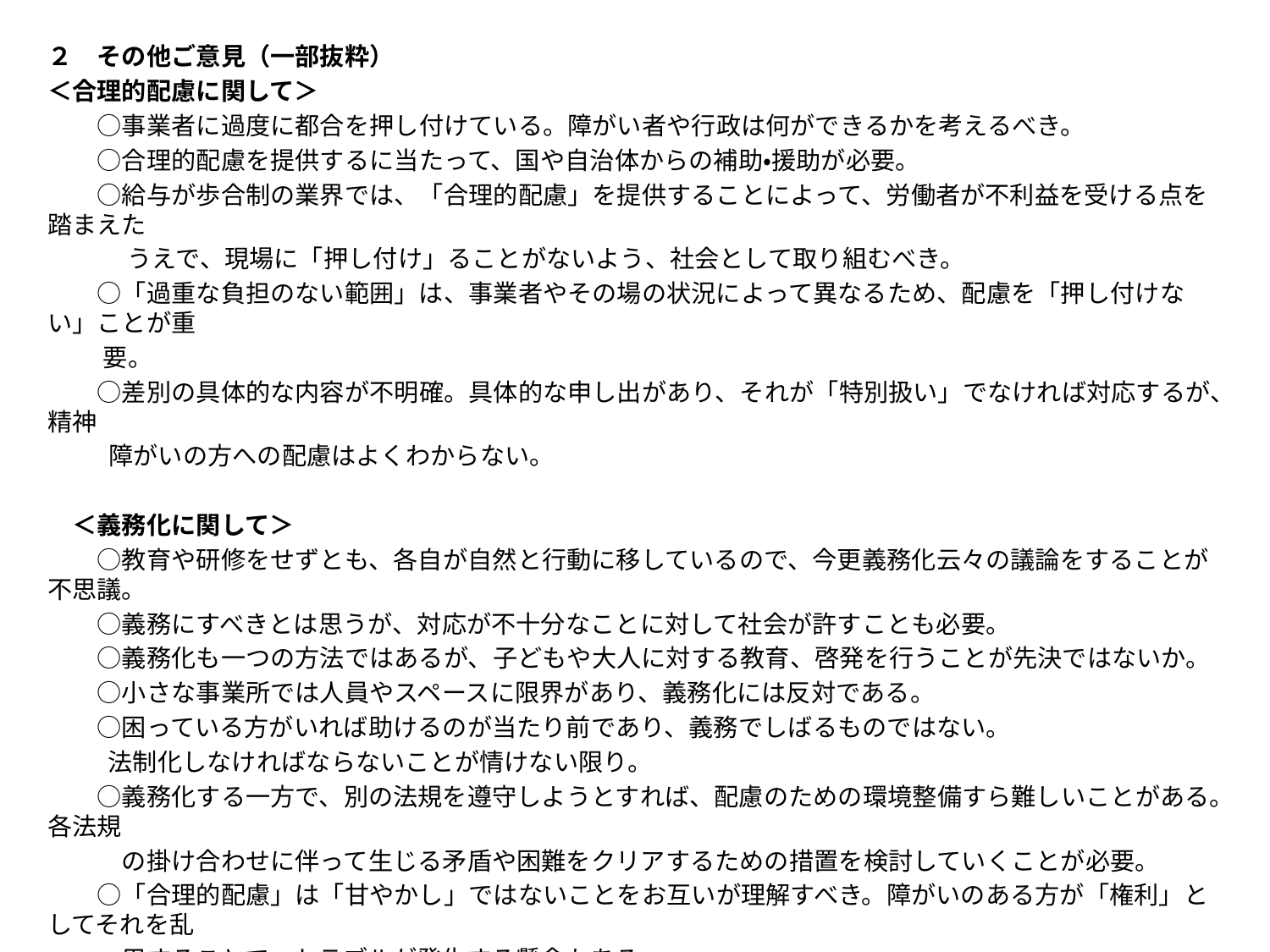

２　その他ご意見（一部抜粋）
＜合理的配慮に関して＞
　　○事業者に過度に都合を押し付けている。障がい者や行政は何ができるかを考えるべき。
　　○合理的配慮を提供するに当たって、国や自治体からの補助・援助が必要。
　　○給与が歩合制の業界では、「合理的配慮」を提供することによって、労働者が不利益を受ける点を踏まえた
　　　 うえで、現場に「押し付け」ることがないよう、社会として取り組むべき。
　　○「過重な負担のない範囲」は、事業者やその場の状況によって異なるため、配慮を「押し付けない」ことが重
         要。
　　○差別の具体的な内容が不明確。具体的な申し出があり、それが「特別扱い」でなければ対応するが、精神
          障がいの方への配慮はよくわからない。

　＜義務化に関して＞
　　○教育や研修をせずとも、各自が自然と行動に移しているので、今更義務化云々の議論をすることが不思議。
　　○義務にすべきとは思うが、対応が不十分なことに対して社会が許すことも必要。
　　○義務化も一つの方法ではあるが、子どもや大人に対する教育、啓発を行うことが先決ではないか。
　　○小さな事業所では人員やスペースに限界があり、義務化には反対である。
　　○困っている方がいれば助けるのが当たり前であり、義務でしばるものではない。
　 　 法制化しなければならないことが情けない限り。
　　○義務化する一方で、別の法規を遵守しようとすれば、配慮のための環境整備すら難しいことがある。各法規
　　　の掛け合わせに伴って生じる矛盾や困難をクリアするための措置を検討していくことが必要。
　　○「合理的配慮」は「甘やかし」ではないことをお互いが理解すべき。障がいのある方が「権利」としてそれを乱
　　　用することで、トラブルが発生する懸念もある。
　　　義務化する前に、お互いの歩み寄りに向けてどう努力するかをまずは議論すべき。